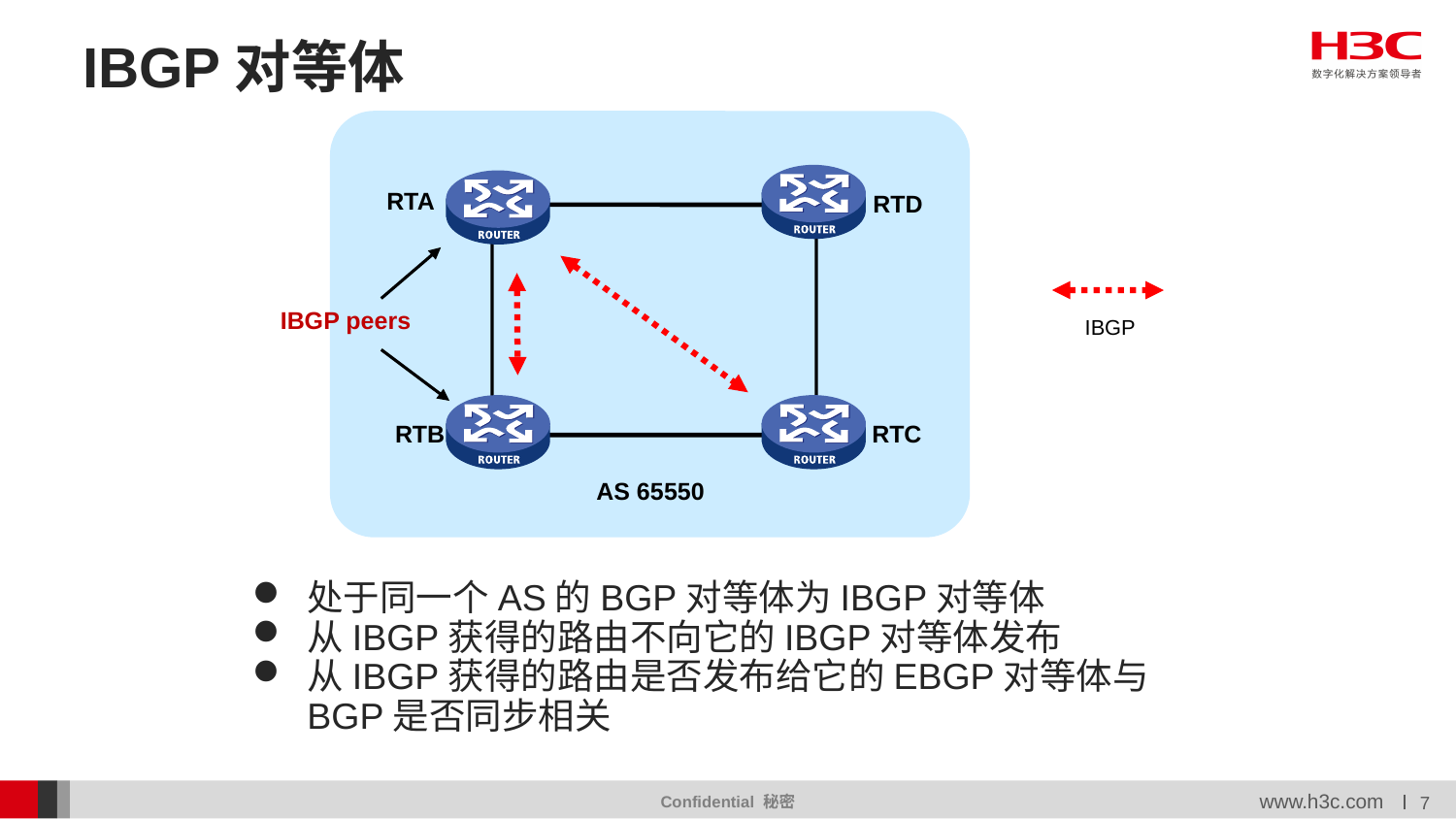

# IBGP对等体

RTA
RTD

IBGP peers
IBGP

RTB
RTC

AS 65550
处于同一个AS的BGP对等体为IBGP对等体
从IBGP获得的路由不向它的IBGP对等体发布
从IBGP获得的路由是否发布给它的EBGP对等体与BGP是否同步相关